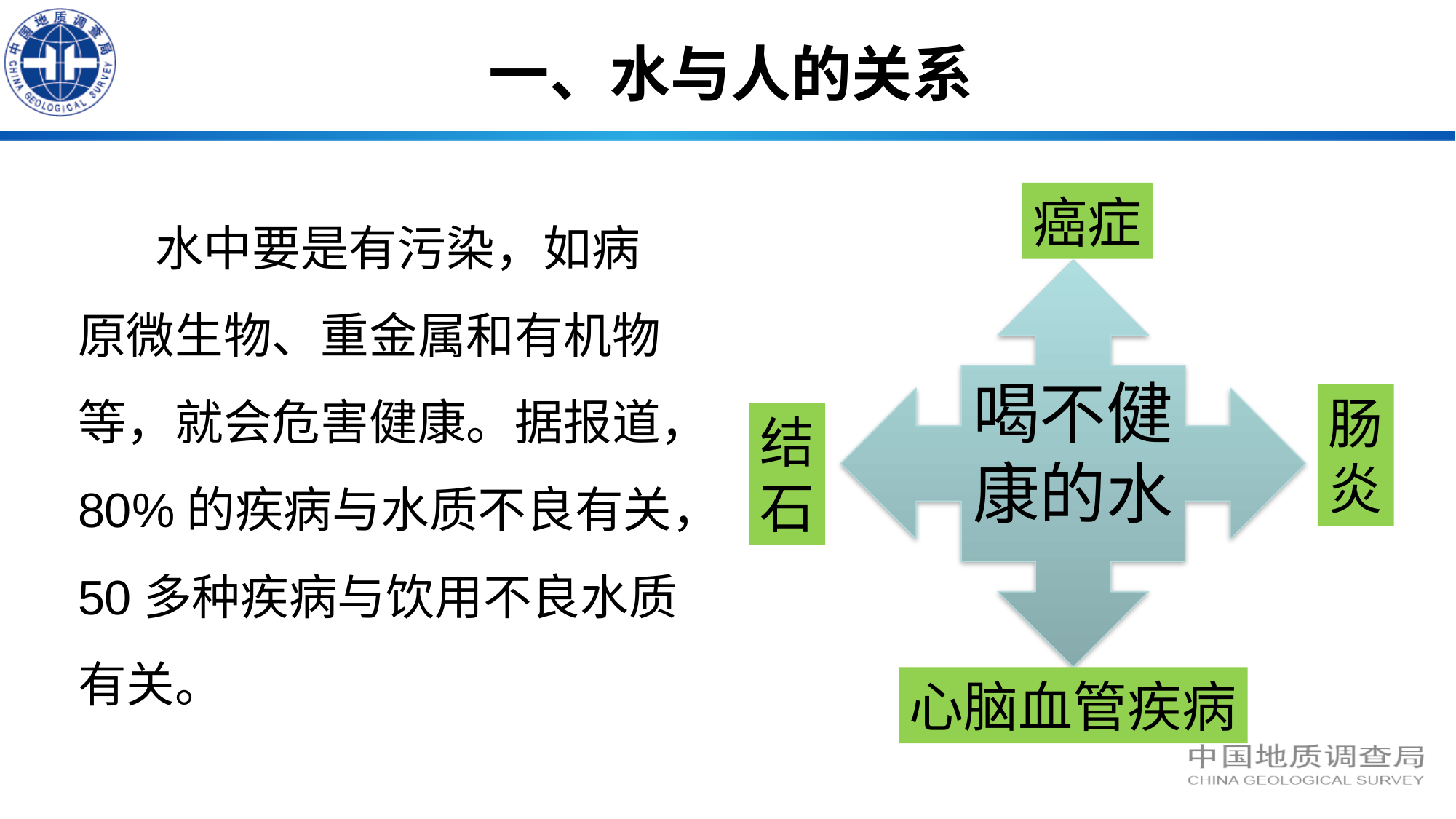

一、水与人的关系
      水中要是有污染，如病原微生物、重金属和有机物等，就会危害健康。据报道，80%的疾病与水质不良有关，50多种疾病与饮用不良水质有关。
癌症
喝不健康的水
肠
炎
结
石
心脑血管疾病